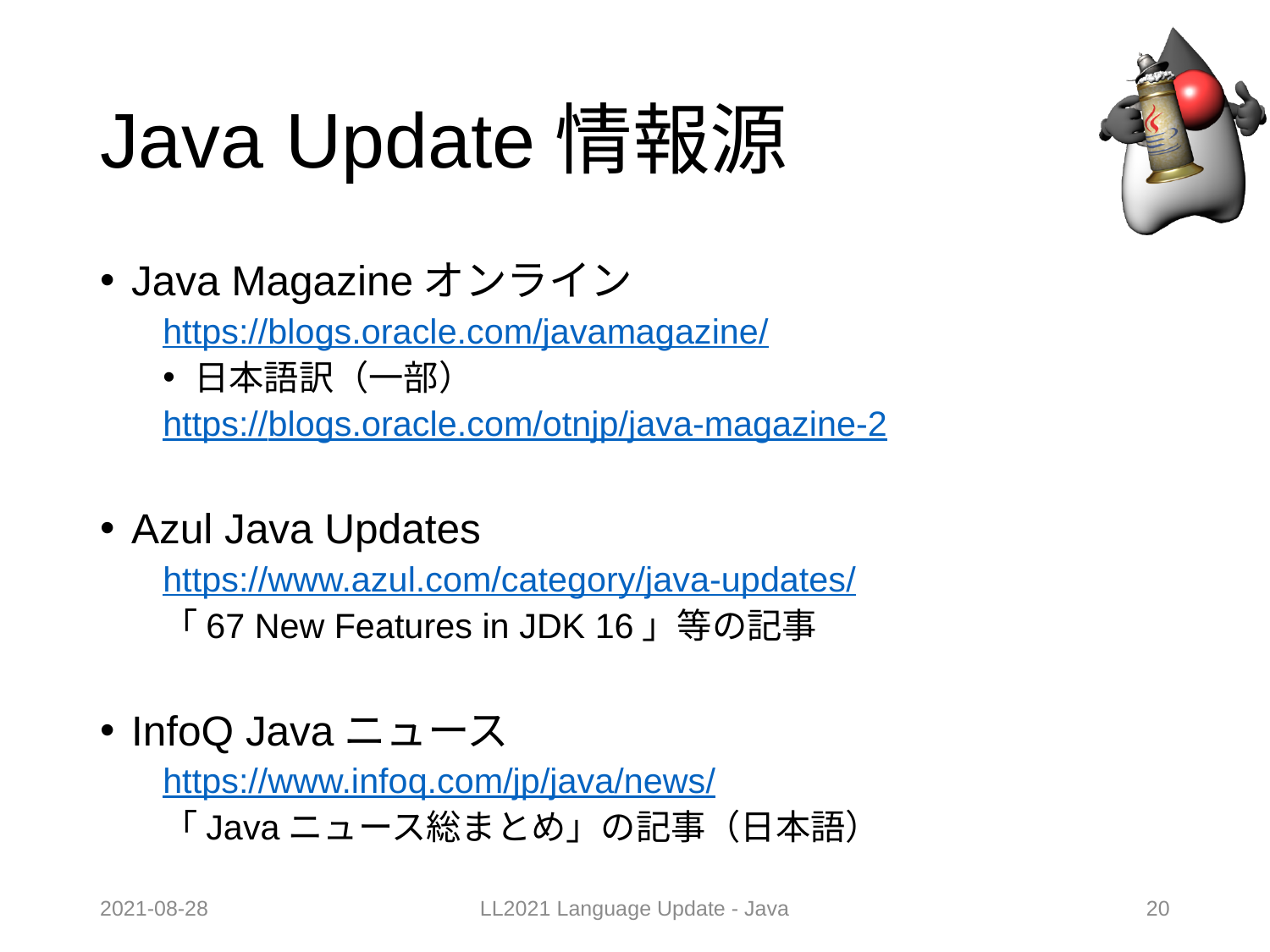

# Java Update情報源
Java Magazineオンライン
https://blogs.oracle.com/javamagazine/
日本語訳（一部）
https://blogs.oracle.com/otnjp/java-magazine-2

Azul Java Updates
https://www.azul.com/category/java-updates/
「67 New Features in JDK 16」等の記事

InfoQ Javaニュース
https://www.infoq.com/jp/java/news/
「Javaニュース総まとめ」の記事（日本語）

2021-08-28
LL2021 Language Update - Java
20